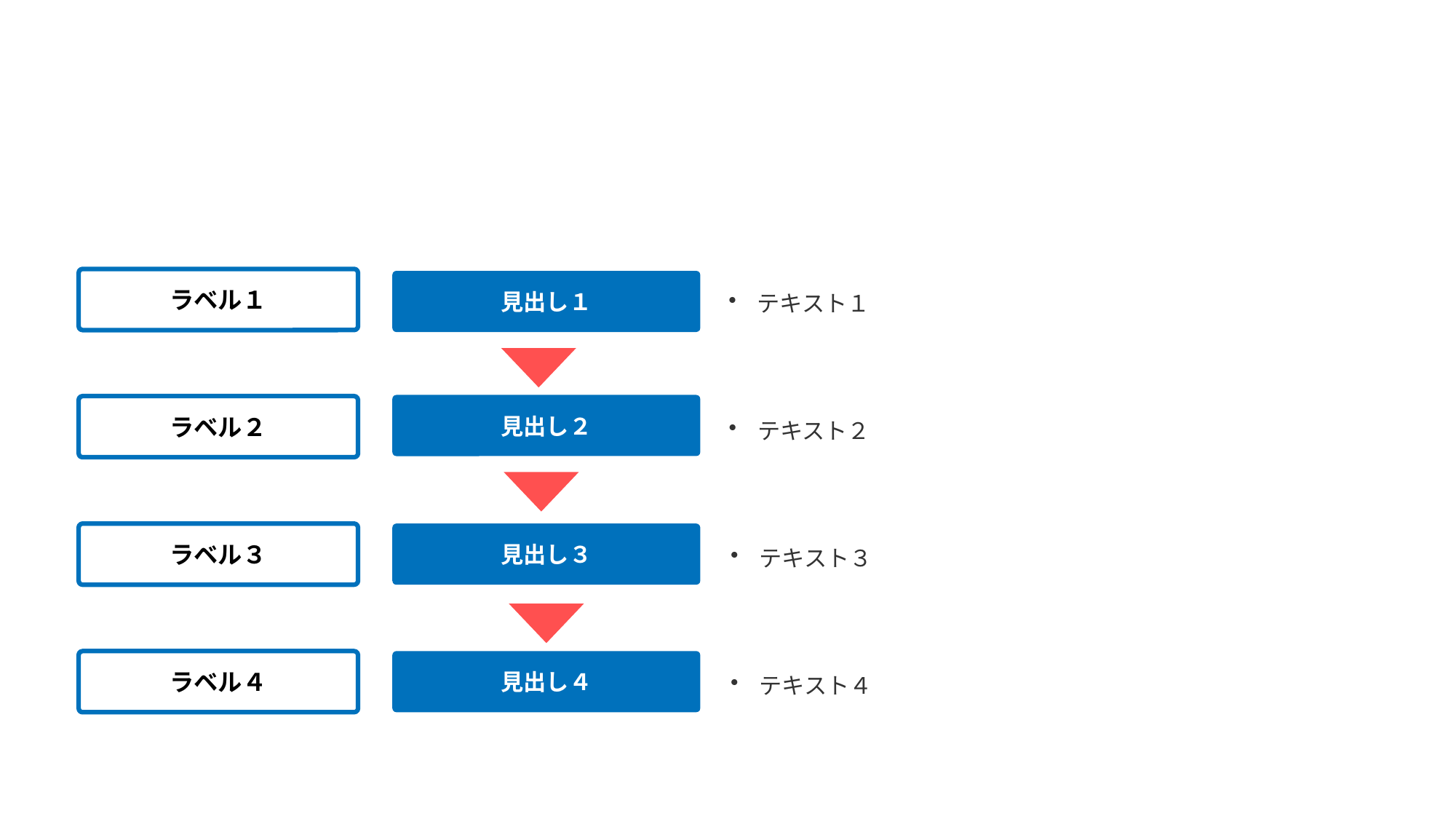

ラベル１
見出し１
テキスト１

見出し２
ラベル２
テキスト２

ラベル３
見出し３
テキスト３

ラベル４
見出し４
テキスト４